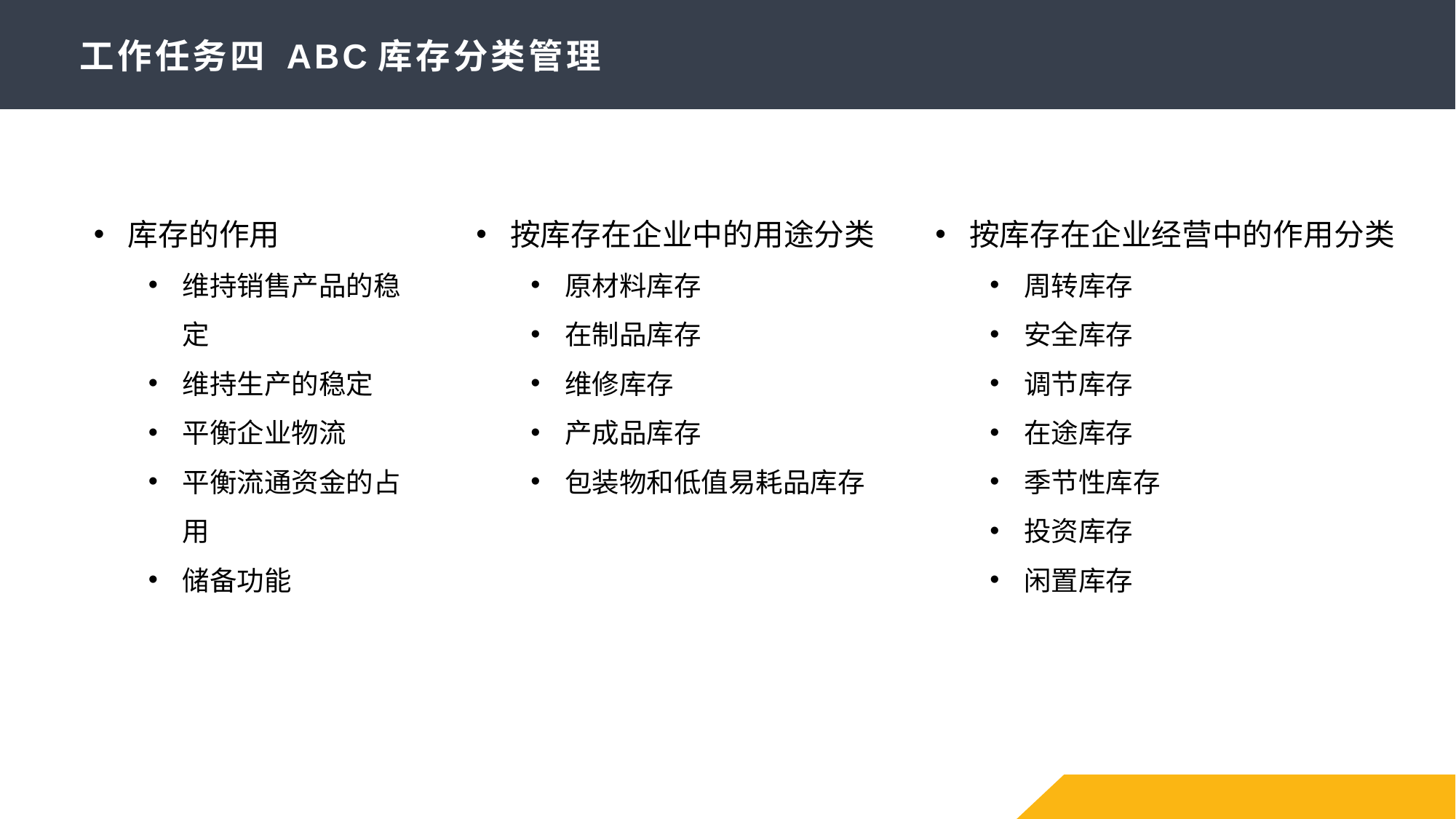

# 工作任务四 ABC库存分类管理
库存的作用
维持销售产品的稳定
维持生产的稳定
平衡企业物流
平衡流通资金的占用
储备功能
按库存在企业中的用途分类
原材料库存
在制品库存
维修库存
产成品库存
包装物和低值易耗品库存
按库存在企业经营中的作用分类
周转库存
安全库存
调节库存
在途库存
季节性库存
投资库存
闲置库存